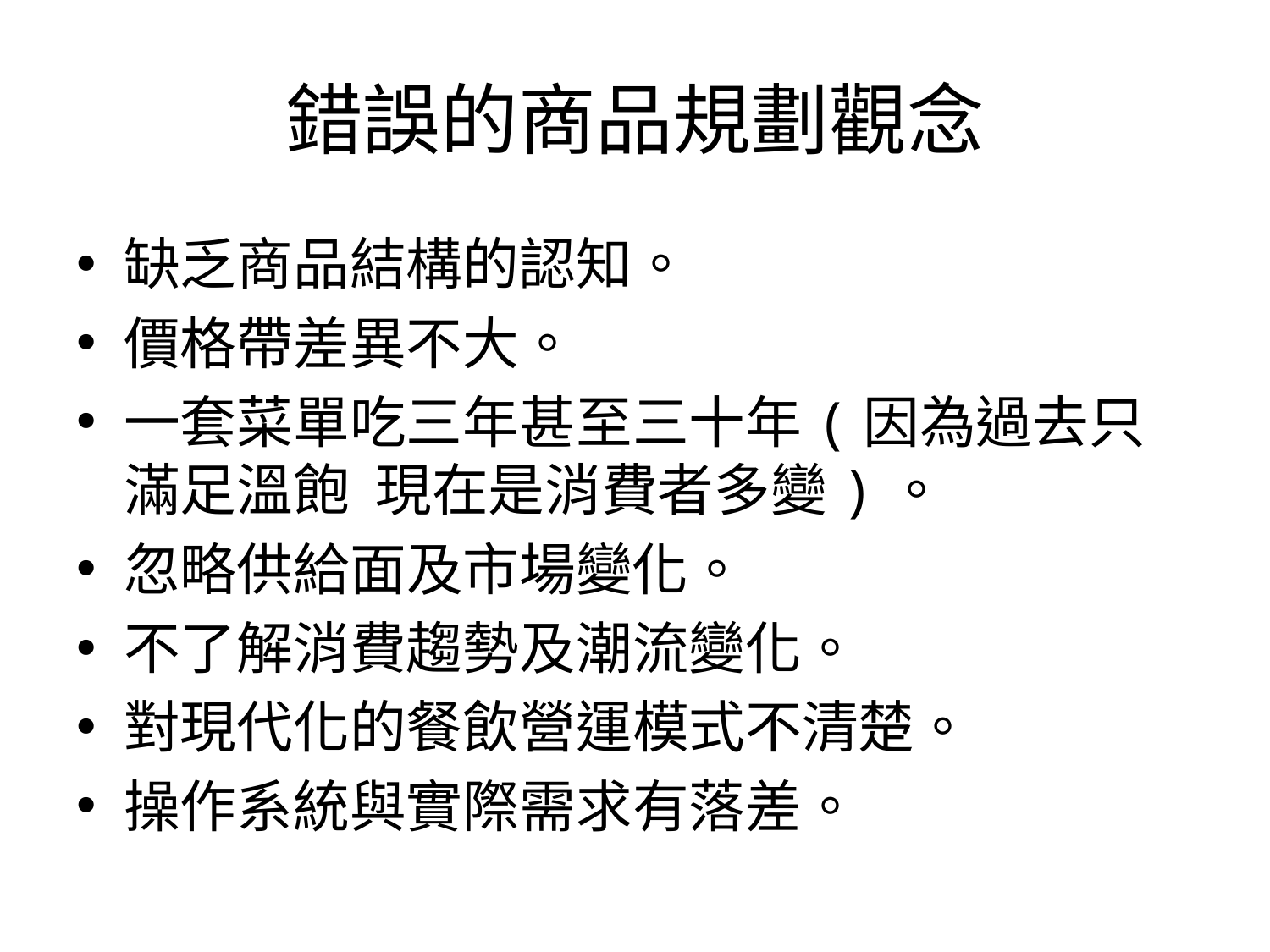

# 錯誤的商品規劃觀念
缺乏商品結構的認知。
價格帶差異不大。
一套菜單吃三年甚至三十年(因為過去只滿足溫飽  現在是消費者多變)。
忽略供給面及市場變化。
不了解消費趨勢及潮流變化。
對現代化的餐飲營運模式不清楚。
操作系統與實際需求有落差。